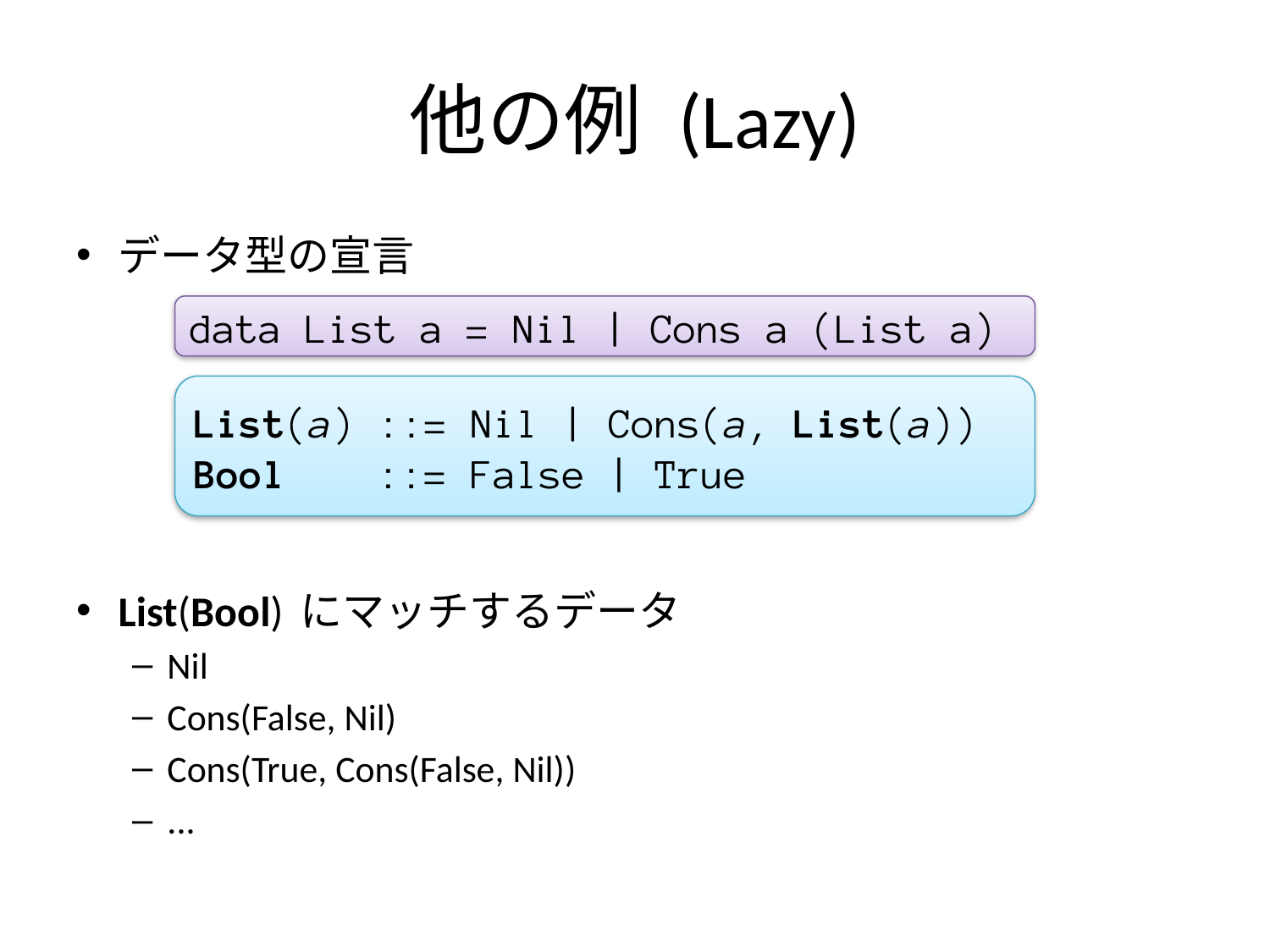

# 他の例 (Lazy)
データ型の宣言

List(Bool) にマッチするデータ
Nil
Cons(False, Nil)
Cons(True, Cons(False, Nil))
...
data List a = Nil | Cons a (List a)
List(a) ::= Nil | Cons(a, List(a))
Bool    ::= False | True